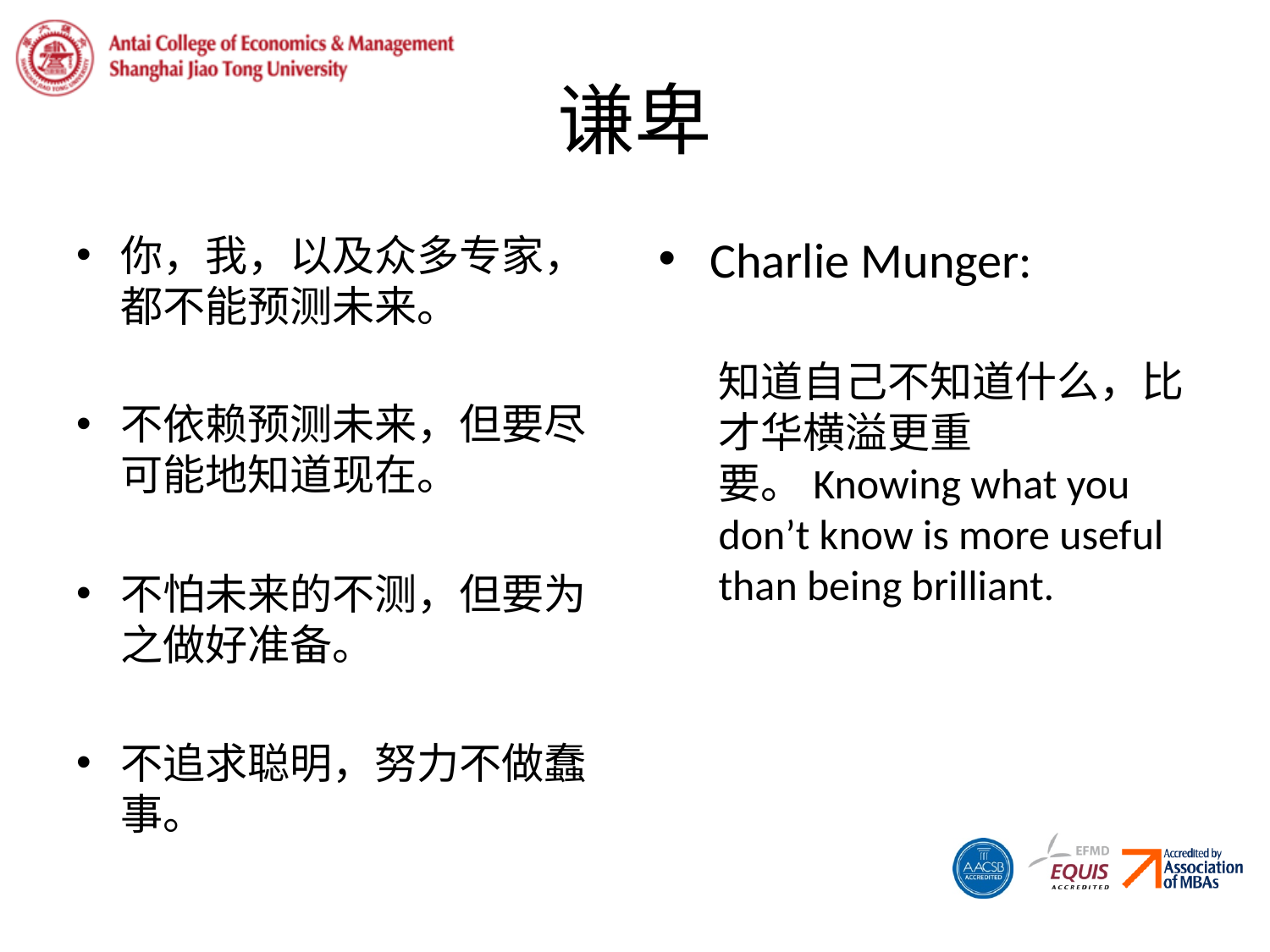

# 谦卑
你，我，以及众多专家，都不能预测未来。

不依赖预测未来，但要尽可能地知道现在。

不怕未来的不测，但要为之做好准备。

不追求聪明，努力不做蠢事。
Charlie Munger:

知道自己不知道什么，比才华横溢更重要。Knowing what you don’t know is more useful than being brilliant.